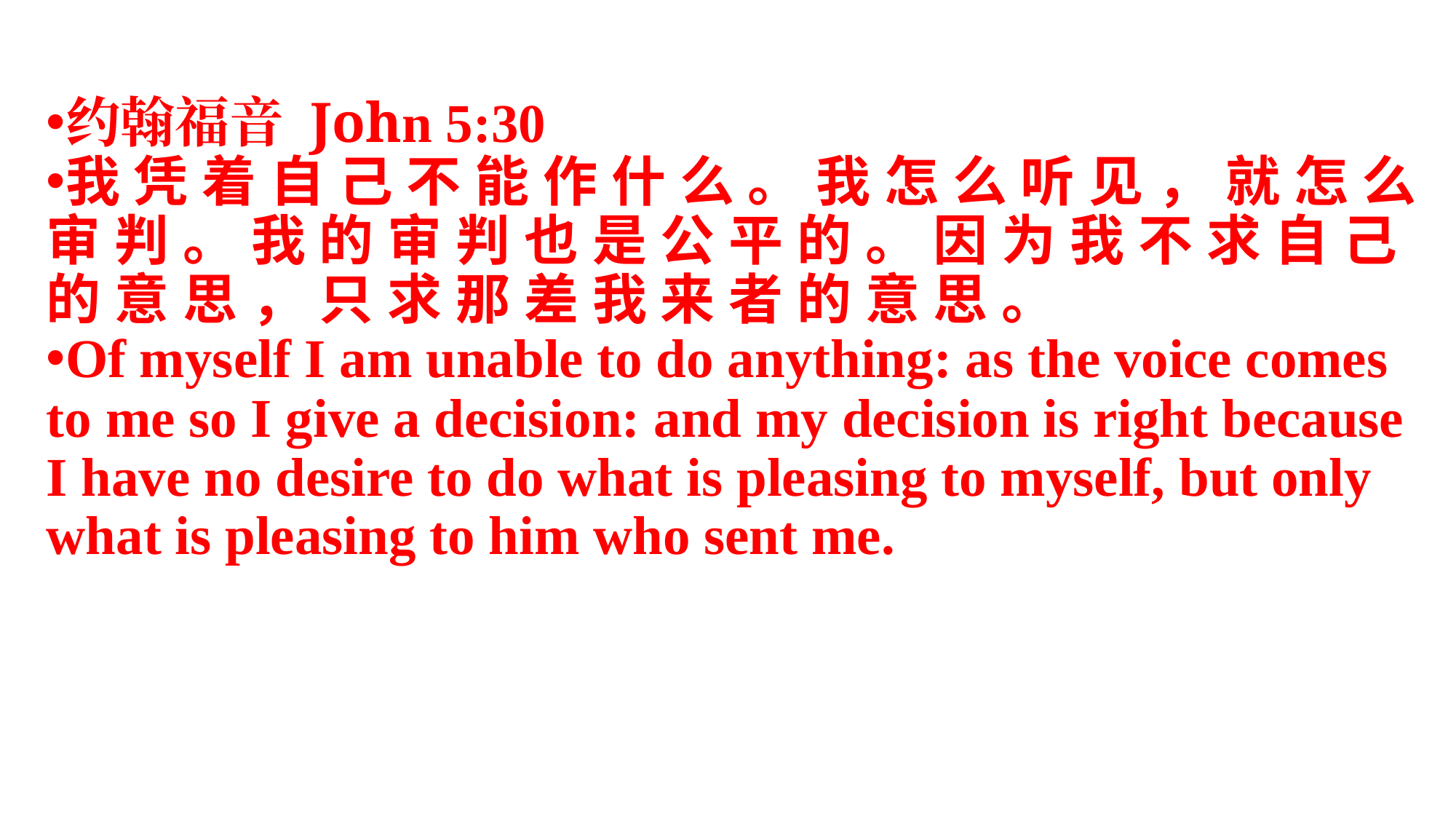

约翰福音 John 5:30
我 凭 着 自 己 不 能 作 什 么 。 我 怎 么 听 见 ， 就 怎 么 审 判 。 我 的 审 判 也 是 公 平 的 。 因 为 我 不 求 自 己 的 意 思 ， 只 求 那 差 我 来 者 的 意 思 。
Of myself I am unable to do anything: as the voice comes to me so I give a decision: and my decision is right because I have no desire to do what is pleasing to myself, but only what is pleasing to him who sent me.